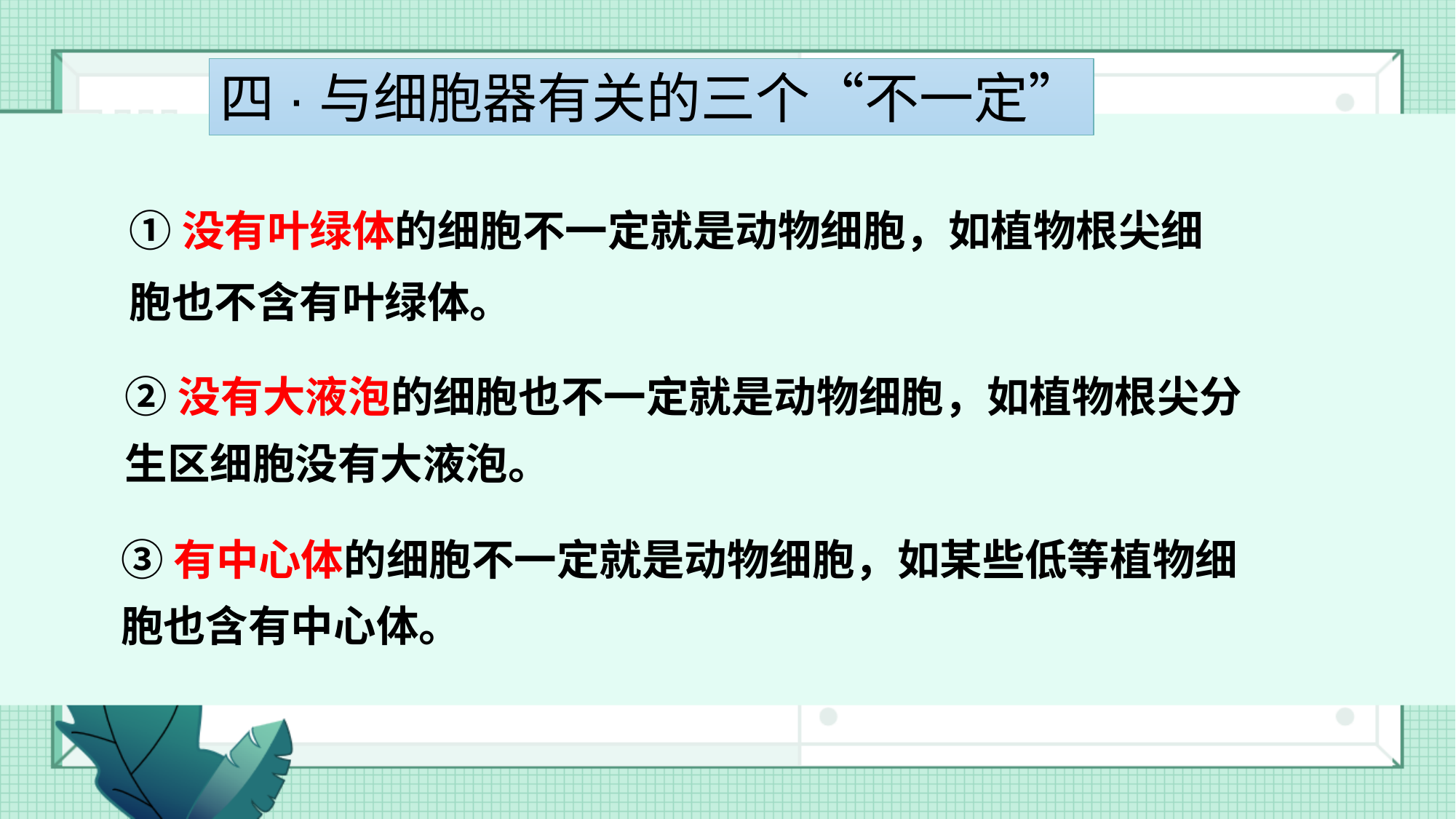

四·与细胞器有关的三个“不一定”
①没有叶绿体的细胞不一定就是动物细胞，如植物根尖细胞也不含有叶绿体。
②没有大液泡的细胞也不一定就是动物细胞，如植物根尖分生区细胞没有大液泡。
③有中心体的细胞不一定就是动物细胞，如某些低等植物细胞也含有中心体。